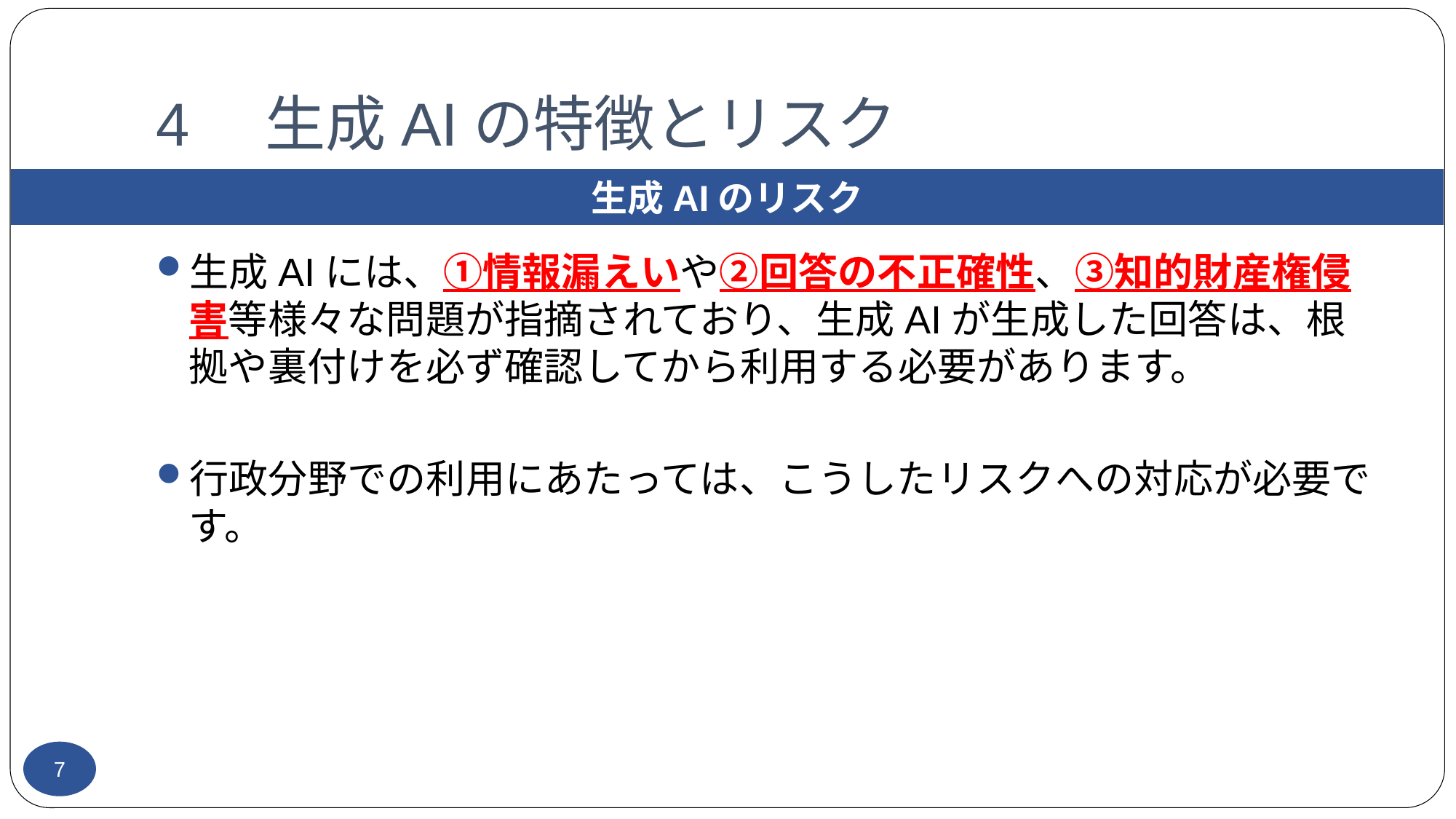

# 4	生成AIの特徴とリスク
生成AIのリスク
⽣成AIには、①情報漏えいや②回答の不正確性、③知的財産権侵害等様々な問題が指摘されており、生成AIが生成した回答は、根拠や裏付けを必ず確認してから利用する必要があります。

行政分野での利用にあたっては、こうしたリスクへの対応が必要です。
7